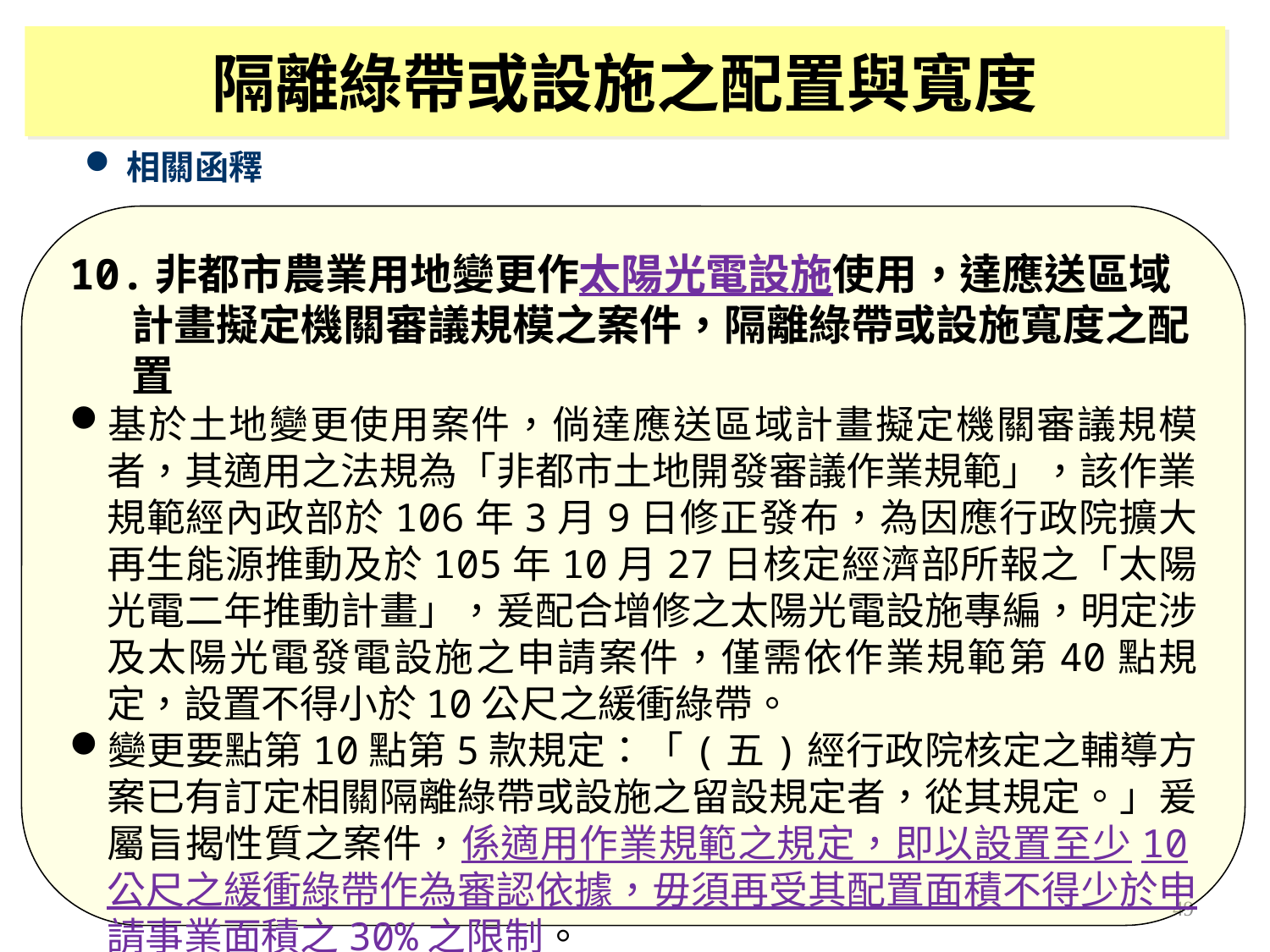

隔離綠帶或設施之配置與寬度

相關函釋
10.非都市農業用地變更作太陽光電設施使用，達應送區域計畫擬定機關審議規模之案件，隔離綠帶或設施寬度之配置
基於土地變更使用案件，倘達應送區域計畫擬定機關審議規模者，其適用之法規為「非都市土地開發審議作業規範」，該作業規範經內政部於106年3月9日修正發布，為因應行政院擴大再生能源推動及於105年10月27日核定經濟部所報之「太陽光電二年推動計畫」，爰配合增修之太陽光電設施專編，明定涉及太陽光電發電設施之申請案件，僅需依作業規範第40點規定，設置不得小於10公尺之緩衝綠帶。
變更要點第10點第5款規定：「(五)經行政院核定之輔導方案已有訂定相關隔離綠帶或設施之留設規定者，從其規定。」爰屬旨揭性質之案件，係適用作業規範之規定，即以設置至少10公尺之緩衝綠帶作為審認依據，毋須再受其配置面積不得少於申請事業面積之30%之限制。

49